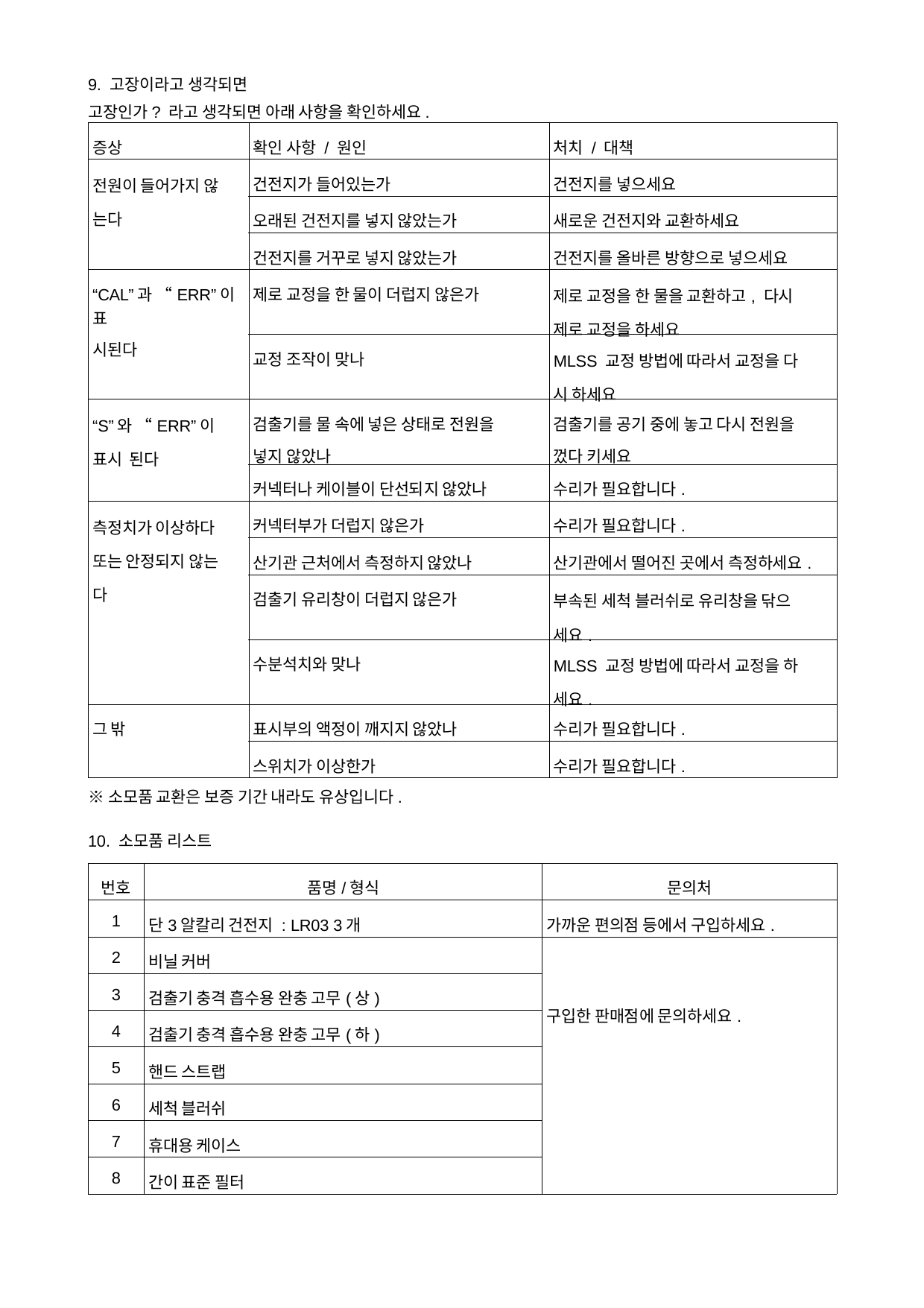

9. 고장이라고 생각되면
고장인가? 라고 생각되면 아래 사항을 확인하세요.
| 증상 | 확인 사항 / 원인 | 처치 / 대책 |
| --- | --- | --- |
| 전원이 들어가지 않 는다 | 건전지가 들어있는가 | 건전지를 넣으세요 |
|  | 오래된 건전지를 넣지 않았는가 | 새로운 건전지와 교환하세요 |
|  | 건전지를 거꾸로 넣지 않았는가 | 건전지를 올바른 방향으로 넣으세요 |
| “CAL”과 “ERR”이 표 시된다 | 제로 교정을 한 물이 더럽지 않은가 | 제로 교정을 한 물을 교환하고, 다시 제로 교정을 하세요 |
|  | 교정 조작이 맞나 | MLSS 교정 방법에 따라서 교정을 다 시 하세요 |
| “S”와 “ERR”이 표시 된다 | 검출기를 물 속에 넣은 상태로 전원을 넣지 않았나 | 검출기를 공기 중에 놓고 다시 전원을 껐다 키세요 |
|  | 커넥터나 케이블이 단선되지 않았나 | 수리가 필요합니다. |
| 측정치가 이상하다 또는 안정되지 않는 다 | 커넥터부가 더럽지 않은가 | 수리가 필요합니다. |
|  | 산기관 근처에서 측정하지 않았나 | 산기관에서 떨어진 곳에서 측정하세요. |
|  | 검출기 유리창이 더럽지 않은가 | 부속된 세척 블러쉬로 유리창을 닦으 세요. |
|  | 수분석치와 맞나 | MLSS 교정 방법에 따라서 교정을 하 세요. |
| 그 밖 | 표시부의 액정이 깨지지 않았나 | 수리가 필요합니다. |
|  | 스위치가 이상한가 | 수리가 필요합니다. |
※소모품 교환은 보증 기간 내라도 유상입니다.

10. 소모품 리스트
| 번호 | 품명/형식 | 문의처 |
| --- | --- | --- |
| 1 | 단3알칼리 건전지 : LR03 3개 | 가까운 편의점 등에서 구입하세요. |
| 2 | 비닐 커버 | 구입한 판매점에 문의하세요. |
| 3 | 검출기 충격 흡수용 완충 고무(상) |  |
| 4 | 검출기 충격 흡수용 완충 고무(하) |  |
| 5 | 핸드 스트랩 |  |
| 6 | 세척 블러쉬 |  |
| 7 | 휴대용 케이스 |  |
| 8 | 간이 표준 필터 |  |